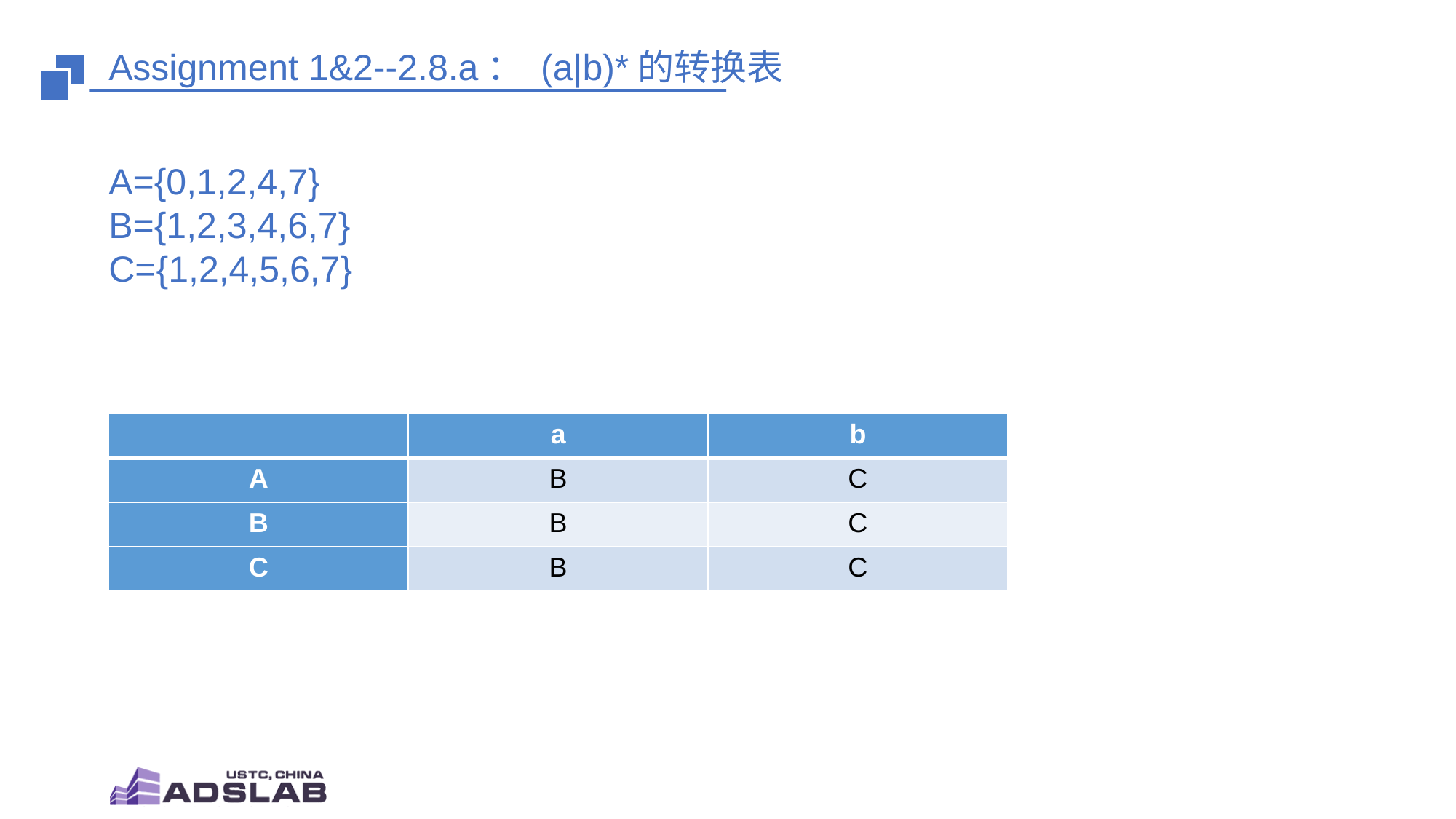

# Assignment 1&2--2.8.a： (a|b)*的转换表
A={0,1,2,4,7}
B={1,2,3,4,6,7}
C={1,2,4,5,6,7}

|  | a | b |
| --- | --- | --- |
| A | B | C |
| B | B | C |
| C | B | C |